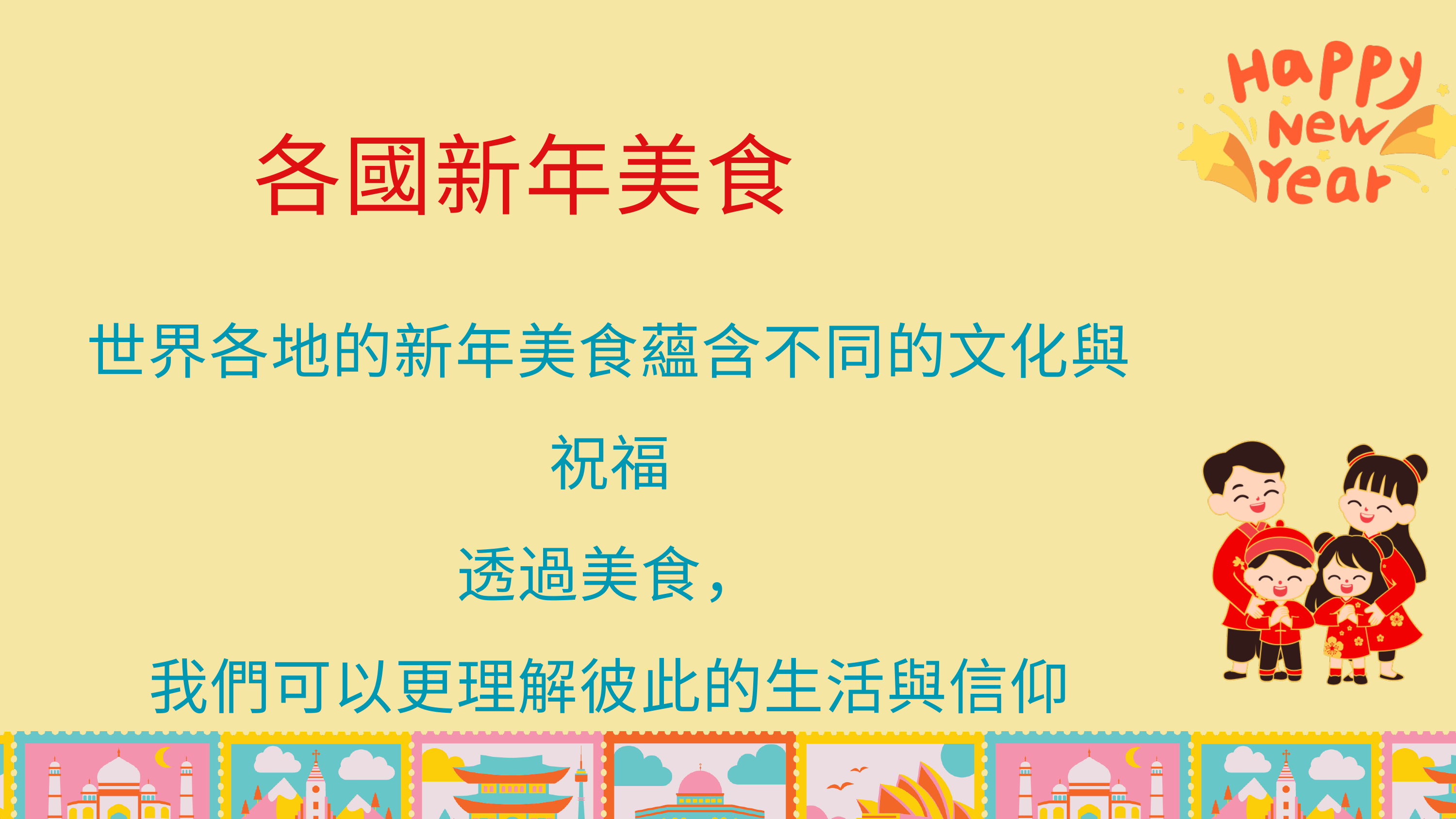

各國新年美食
世界各地的新年美食蘊含不同的文化與祝福
透過美食，
我們可以更理解彼此的生活與信仰